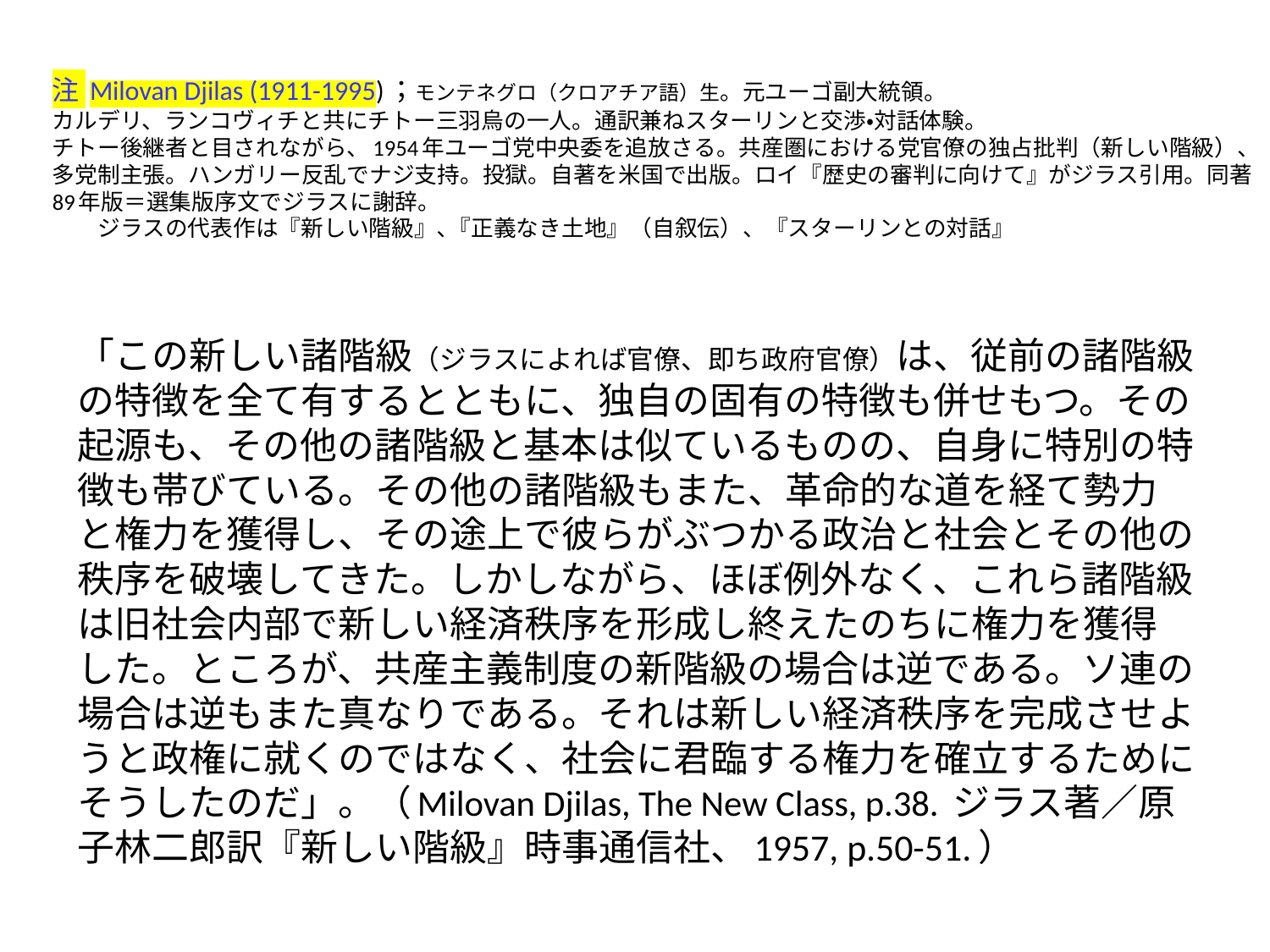

# 注 Milovan Djilas (1911-1995)；モンテネグロ（クロアチア語）生。元ユーゴ副大統領。 カルデリ、ランコヴィチと共にチトー三羽烏の一人。通訳兼ねスターリンと交渉・対話体験。 チトー後継者と目されながら、1954年ユーゴ党中央委を追放さる。共産圏における党官僚の独占批判（新しい階級）、多党制主張。ハンガリー反乱でナジ支持。投獄。自著を米国で出版。ロイ『歴史の審判に向けて』がジラス引用。同著89年版＝選集版序文でジラスに謝辞。 　　ジラスの代表作は『新しい階級』､『正義なき土地』（自叙伝）、『スターリンとの対話』
「この新しい諸階級（ジラスによれば官僚、即ち政府官僚）は、従前の諸階級の特徴を全て有するとともに、独自の固有の特徴も併せもつ。その起源も、その他の諸階級と基本は似ているものの、自身に特別の特徴も帯びている。その他の諸階級もまた、革命的な道を経て勢力と権力を獲得し、その途上で彼らがぶつかる政治と社会とその他の秩序を破壊してきた。しかしながら、ほぼ例外なく、これら諸階級は旧社会内部で新しい経済秩序を形成し終えたのちに権力を獲得した。ところが、共産主義制度の新階級の場合は逆である。ソ連の場合は逆もまた真なりである。それは新しい経済秩序を完成させようと政権に就くのではなく、社会に君臨する権力を確立するためにそうしたのだ」。（Milovan Djilas, The New Class, p.38. ジラス著／原子林二郎訳『新しい階級』時事通信社、1957, p.50-51.）